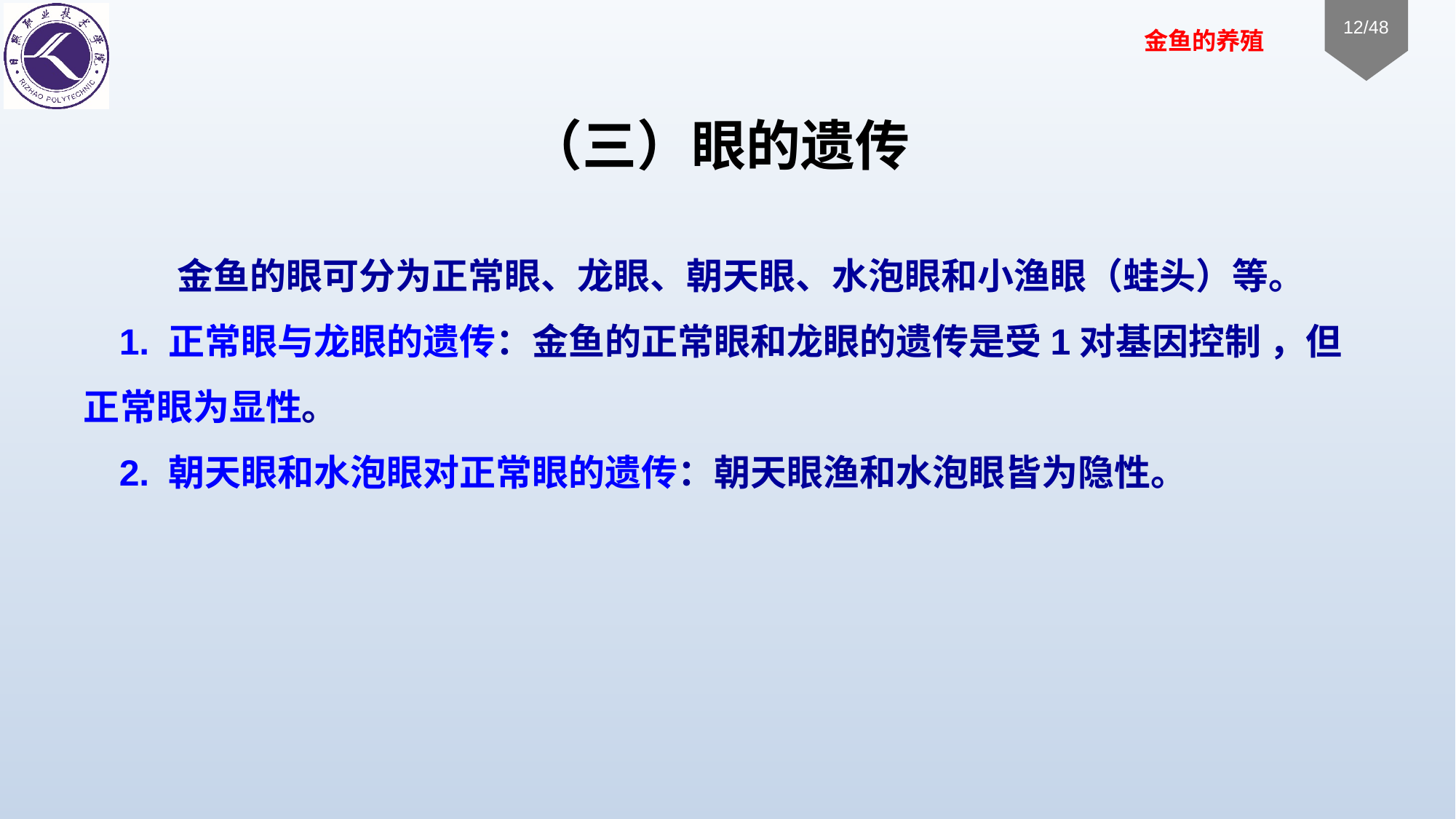

# （三）眼的遗传
      金鱼的眼可分为正常眼、龙眼、朝天眼、水泡眼和小渔眼（蛙头）等。
1. 正常眼与龙眼的遗传：金鱼的正常眼和龙眼的遗传是受1对基因控制 ，但正常眼为显性。
2. 朝天眼和水泡眼对正常眼的遗传：朝天眼渔和水泡眼皆为隐性。